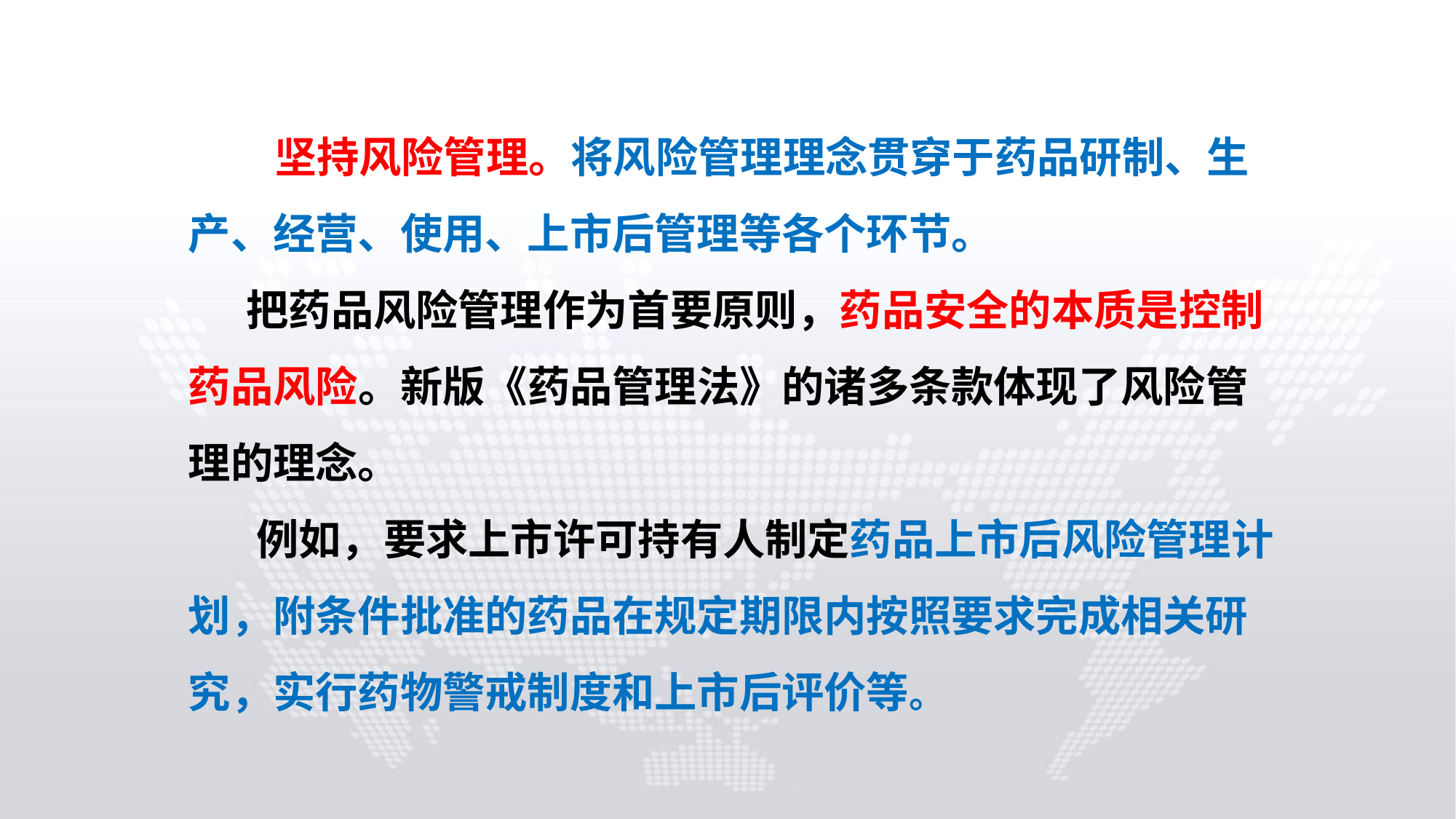

坚持风险管理。将风险管理理念贯穿于药品研制、生产、经营、使用、上市后管理等各个环节。
      把药品风险管理作为首要原则，药品安全的本质是控制药品风险。新版《药品管理法》的诸多条款体现了风险管理的理念。
      例如，要求上市许可持有人制定药品上市后风险管理计划，附条件批准的药品在规定期限内按照要求完成相关研究，实行药物警戒制度和上市后评价等。